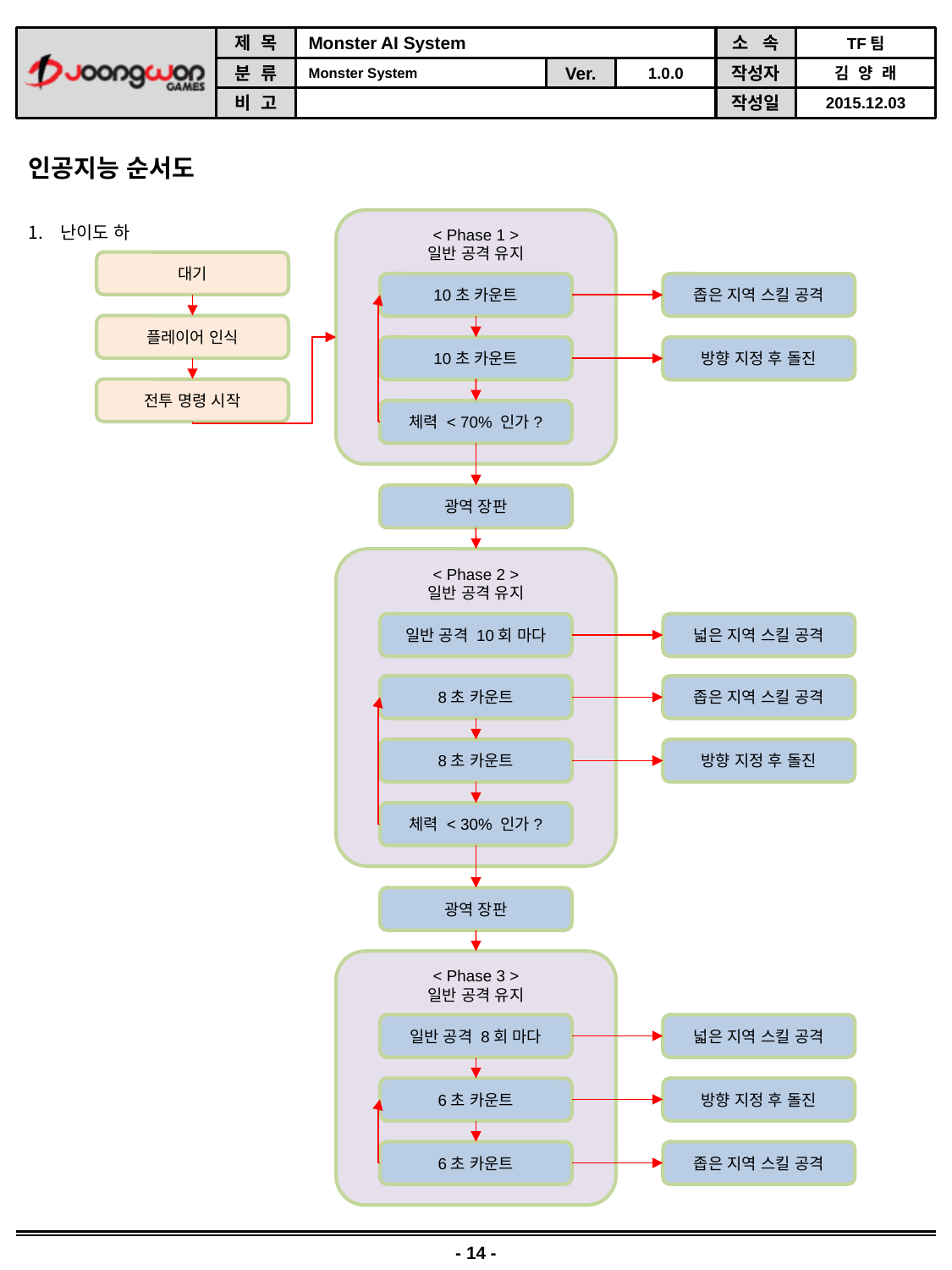

인공지능 순서도
난이도 하

< Phase 1 >
일반 공격 유지
대기
10초 카운트
좁은 지역 스킬 공격
플레이어 인식
10초 카운트
방향 지정 후 돌진
전투 명령 시작
체력 < 70% 인가?
광역 장판
< Phase 2 >
일반 공격 유지
일반 공격 10회 마다
넓은 지역 스킬 공격
8초 카운트
좁은 지역 스킬 공격
8초 카운트
방향 지정 후 돌진
체력 < 30% 인가?
광역 장판
< Phase 3 >
일반 공격 유지
일반 공격 8회 마다
넓은 지역 스킬 공격
6초 카운트
방향 지정 후 돌진
6초 카운트
좁은 지역 스킬 공격
- 14 -